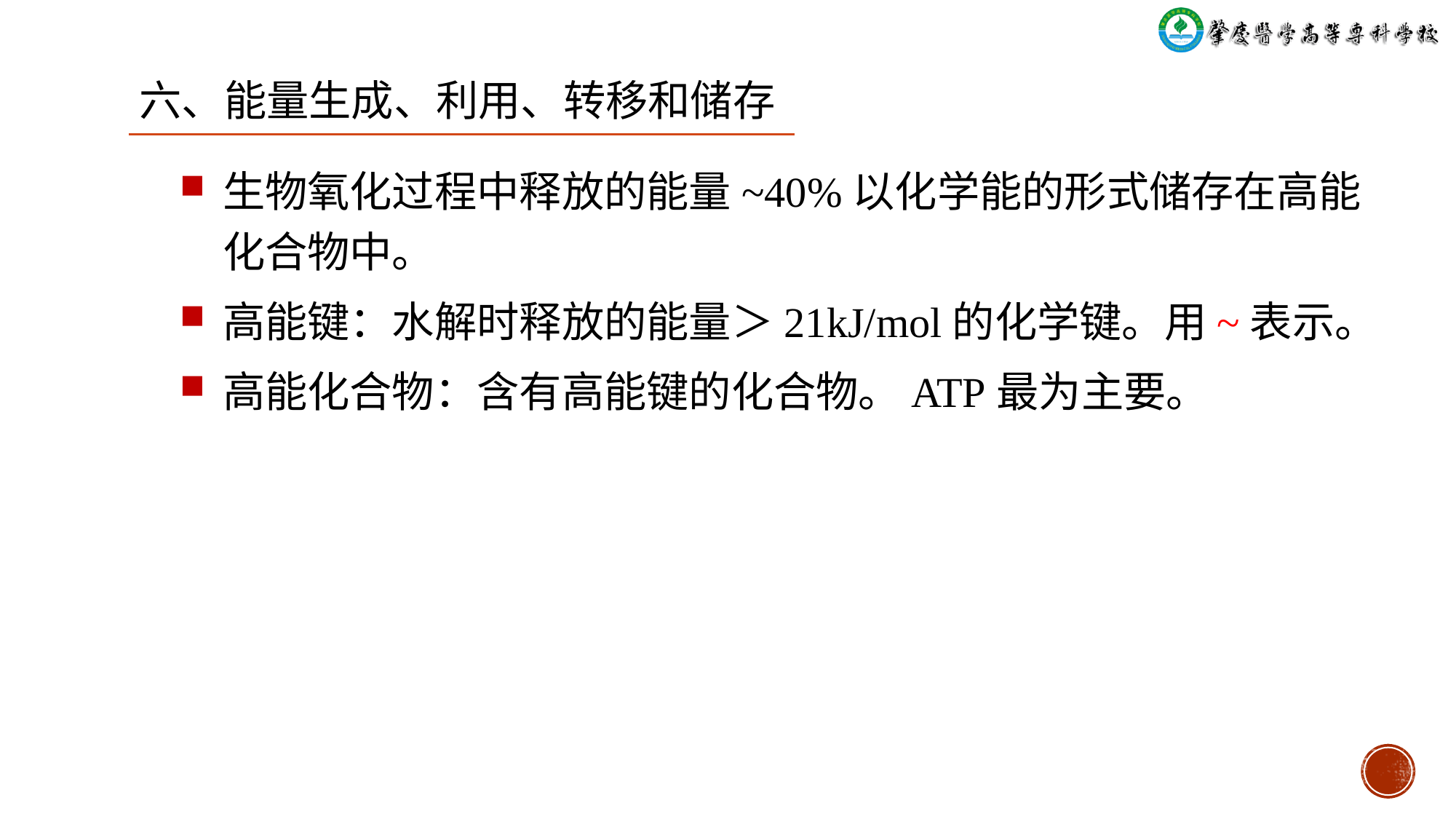

六、能量生成、利用、转移和储存
生物氧化过程中释放的能量~40%以化学能的形式储存在高能化合物中。
高能键：水解时释放的能量＞21kJ/mol的化学键。用~表示。
高能化合物：含有高能键的化合物。ATP最为主要。